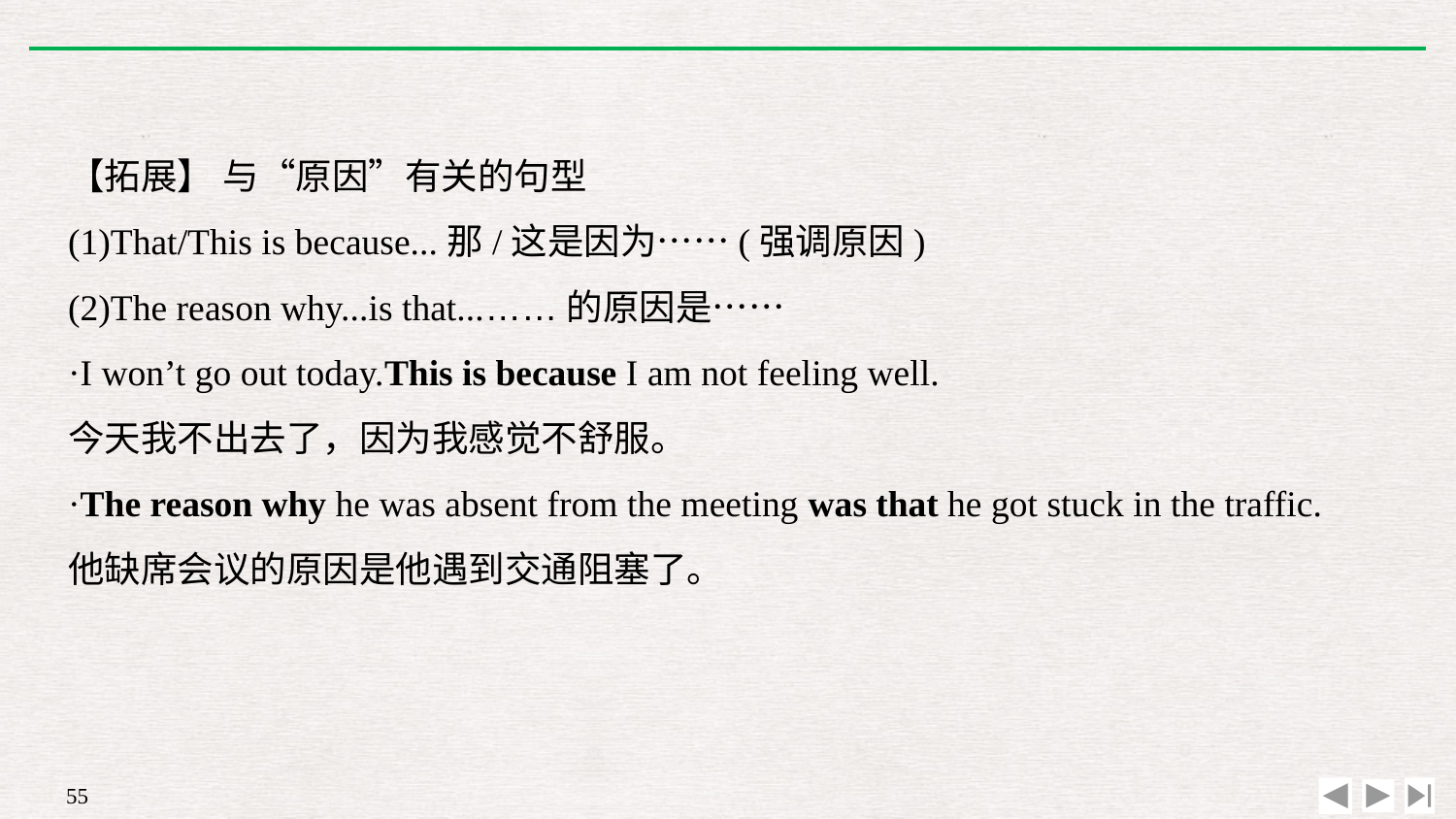

【拓展】 与“原因”有关的句型
(1)That/This is because...那/这是因为……(强调原因)
(2)The reason why...is that...……的原因是……
·I won’t go out today.This is because I am not feeling well.
今天我不出去了，因为我感觉不舒服。
·The reason why he was absent from the meeting was that he got stuck in the traffic.
他缺席会议的原因是他遇到交通阻塞了。